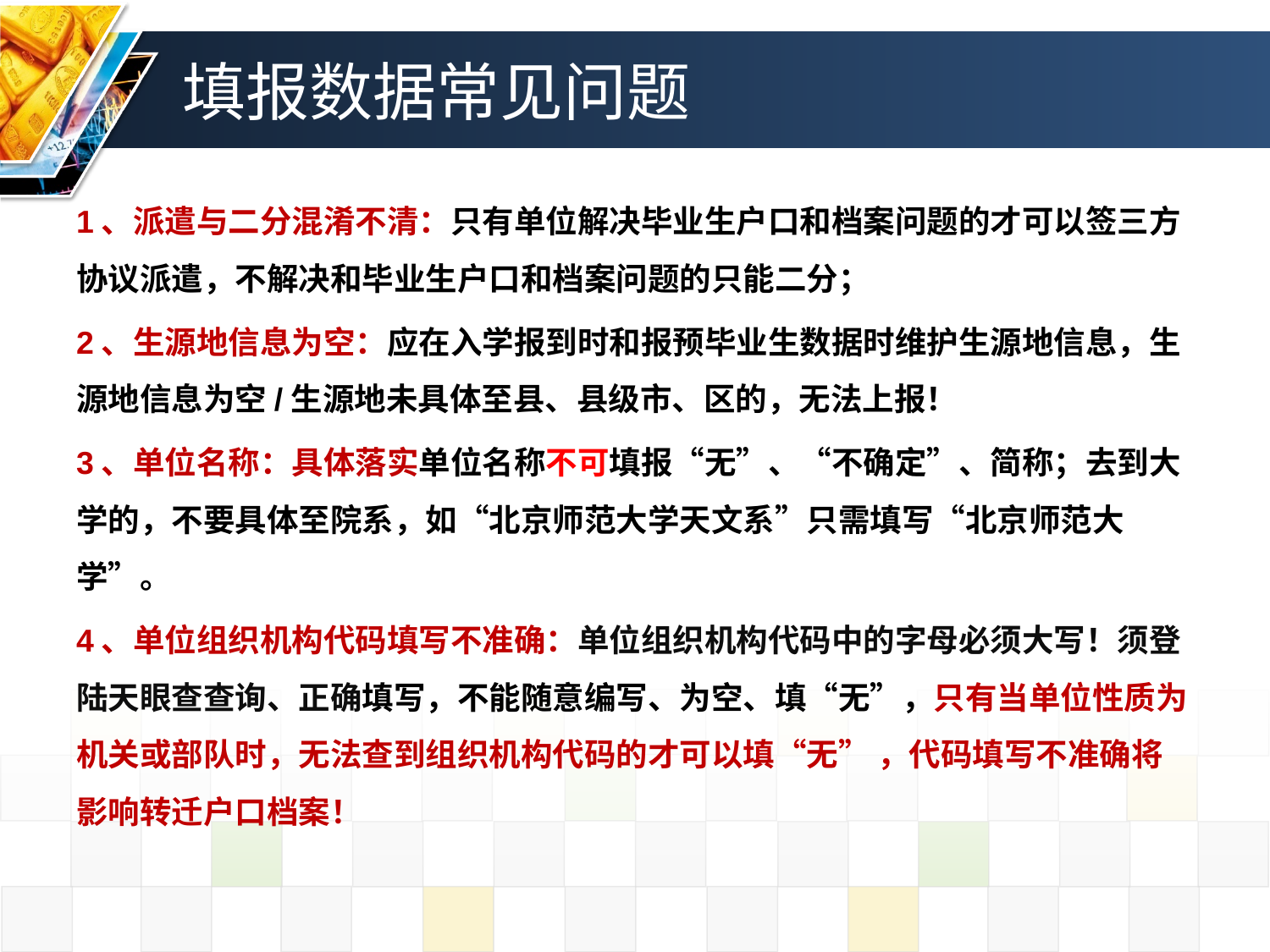

# 填报数据常见问题
1、派遣与二分混淆不清：只有单位解决毕业生户口和档案问题的才可以签三方协议派遣，不解决和毕业生户口和档案问题的只能二分；
2、生源地信息为空：应在入学报到时和报预毕业生数据时维护生源地信息，生源地信息为空/生源地未具体至县、县级市、区的，无法上报！
3、单位名称：具体落实单位名称不可填报“无”、“不确定”、简称；去到大学的，不要具体至院系，如“北京师范大学天文系”只需填写“北京师范大学”。
4、单位组织机构代码填写不准确：单位组织机构代码中的字母必须大写！须登陆天眼查查询、正确填写，不能随意编写、为空、填“无”，只有当单位性质为机关或部队时，无法查到组织机构代码的才可以填“无” ，代码填写不准确将影响转迁户口档案！